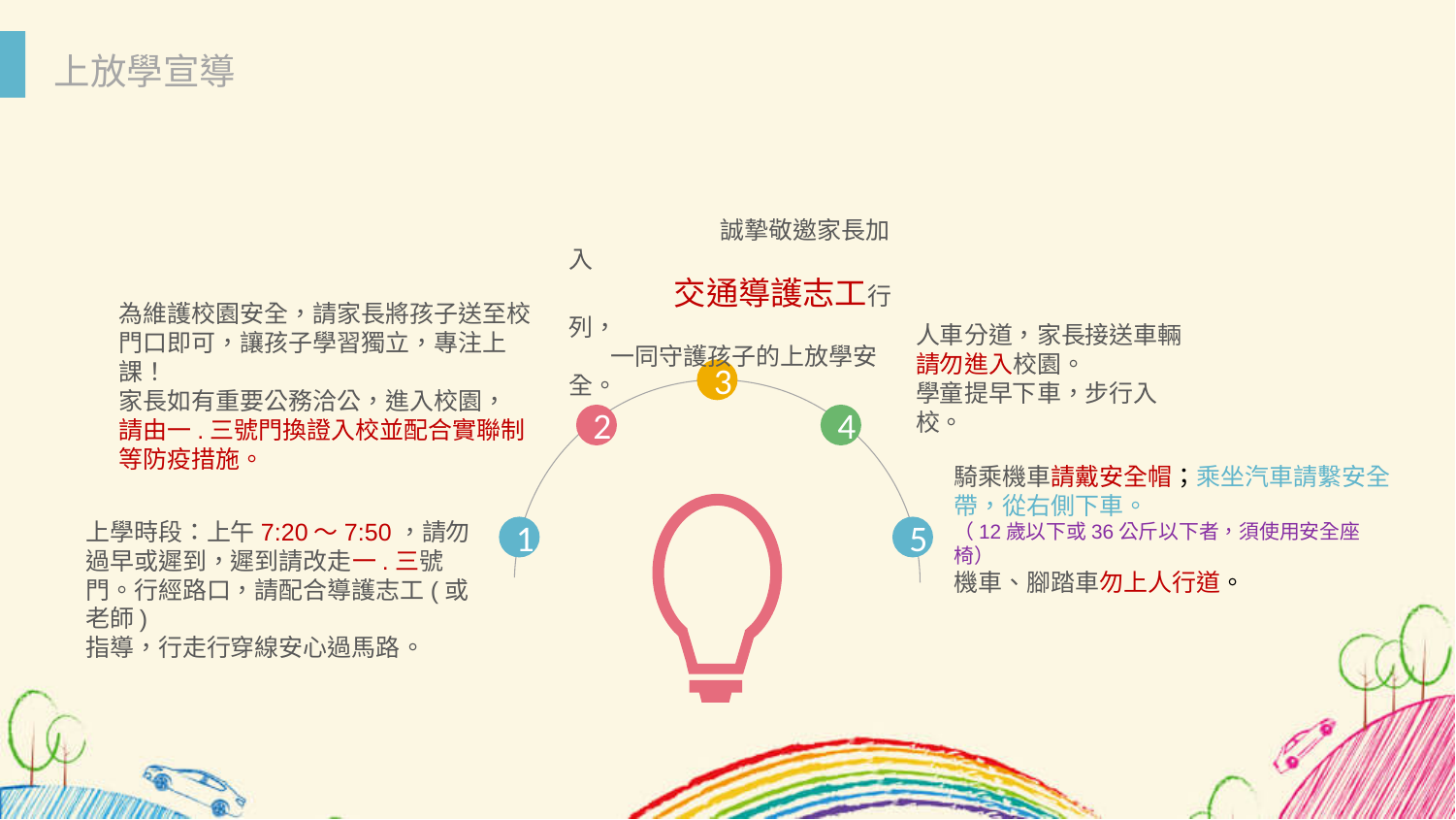

上放學宣導
            誠摯敬邀家長加入
      交通導護志工行列，
   一同守護孩子的上放學安全。
為維護校園安全，請家長將孩子送至校門口即可，讓孩子學習獨立，專注上課！
家長如有重要公務洽公，進入校園，
請由一.三號門換證入校並配合實聯制等防疫措施。
人車分道，家長接送車輛請勿進入校園。
學童提早下車，步行入校。
3

2
4
騎乘機車請戴安全帽；乘坐汽車請繫安全帶，從右側下車。
（12歲以下或36公斤以下者，須使用安全座椅）
機車、腳踏車勿上人行道。

上學時段：上午7:20～7:50，請勿
過早或遲到，遲到請改走一.三號門。行經路口，請配合導護志工(或老師)
指導，行走行穿線安心過馬路。
1
5